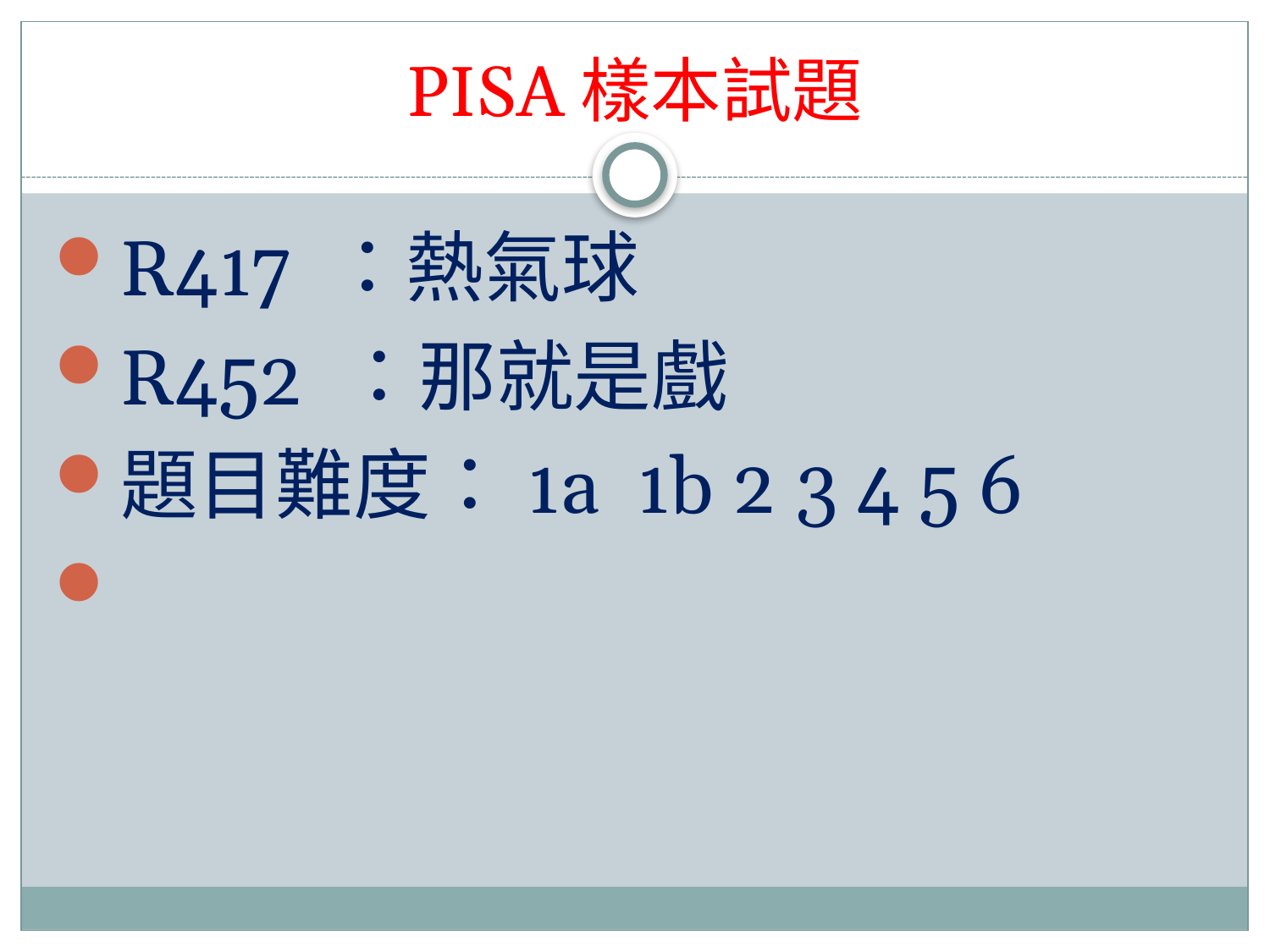

# PISA樣本試題
R417 ：熱氣球
R452 ：那就是戲
題目難度：1a  1b 2 3 4 5 6